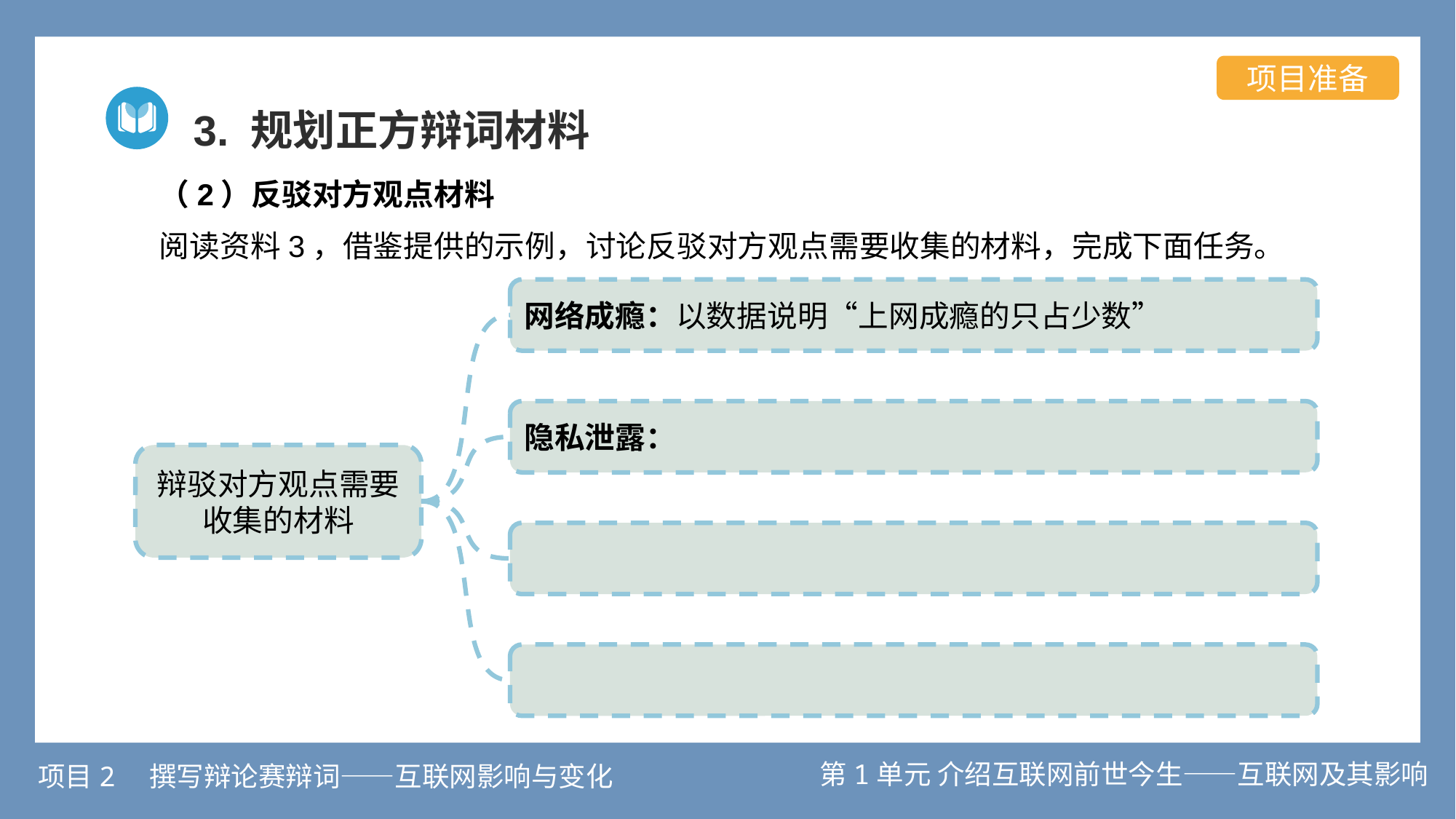

项目准备

3. 规划正方辩词材料

（2）反驳对方观点材料
阅读资料3，借鉴提供的示例，讨论反驳对方观点需要收集的材料，完成下面任务。
网络成瘾：以数据说明“上网成瘾的只占少数”
隐私泄露：
辩驳对方观点需要收集的材料